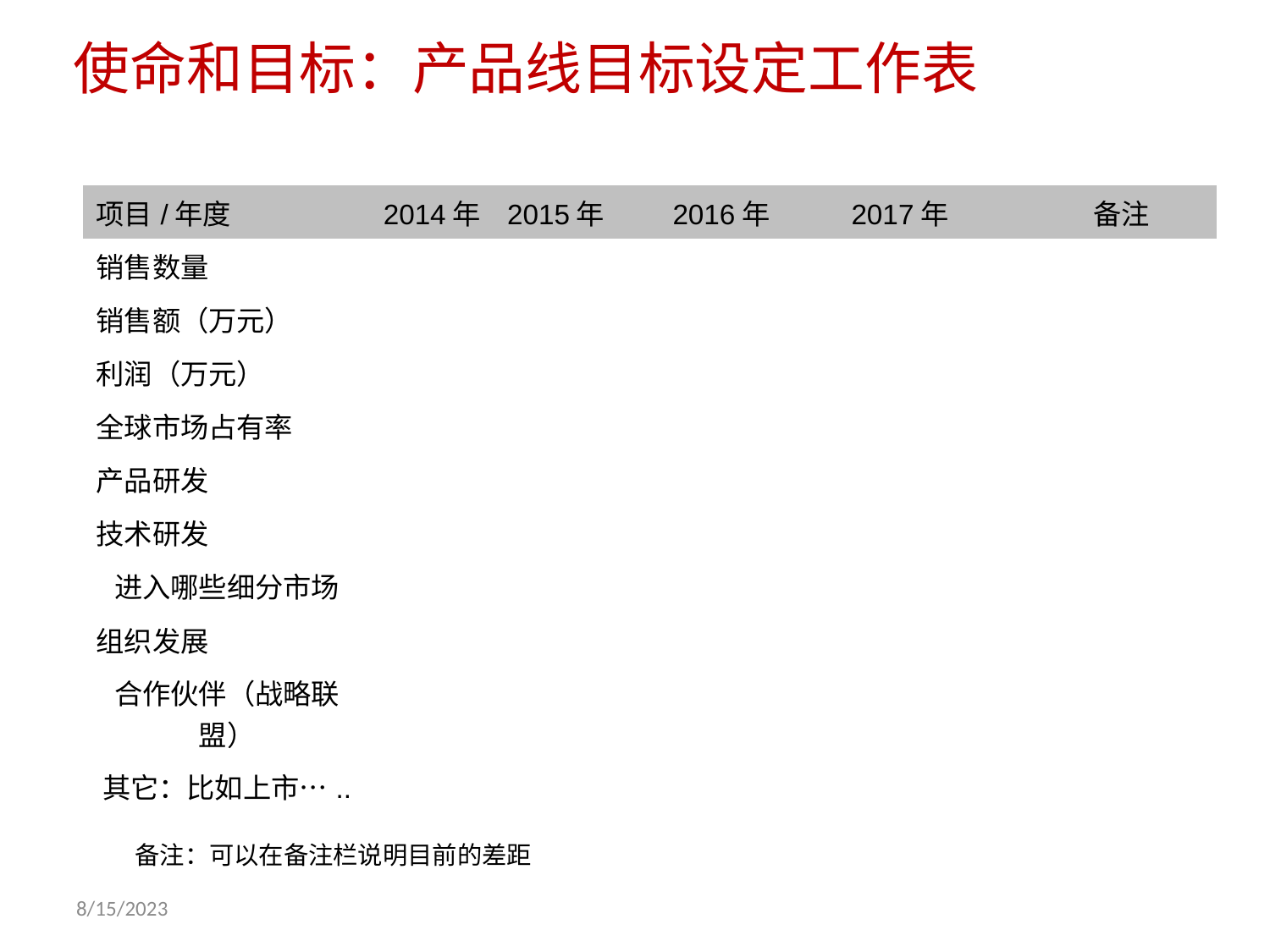

使命和目标：产品线目标设定工作表
| 项目/年度 | 2014年 | 2015年 | 2016年 | 2017年 | 备注 |
| --- | --- | --- | --- | --- | --- |
| 销售数量 |  |  |  |  |  |
| 销售额（万元） |  |  |  |  |  |
| 利润（万元） |  |  |  |  |  |
| 全球市场占有率 |  |  |  |  |  |
| 产品研发 |  |  |  |  |  |
| 技术研发 |  |  |  |  |  |
| 进入哪些细分市场 |  |  |  |  |  |
| 组织发展 |  |  |  |  |  |
| 合作伙伴（战略联盟） |  |  |  |  |  |
| 其它：比如上市….. |  |  |  |  |  |
备注：可以在备注栏说明目前的差距
8/15/2023